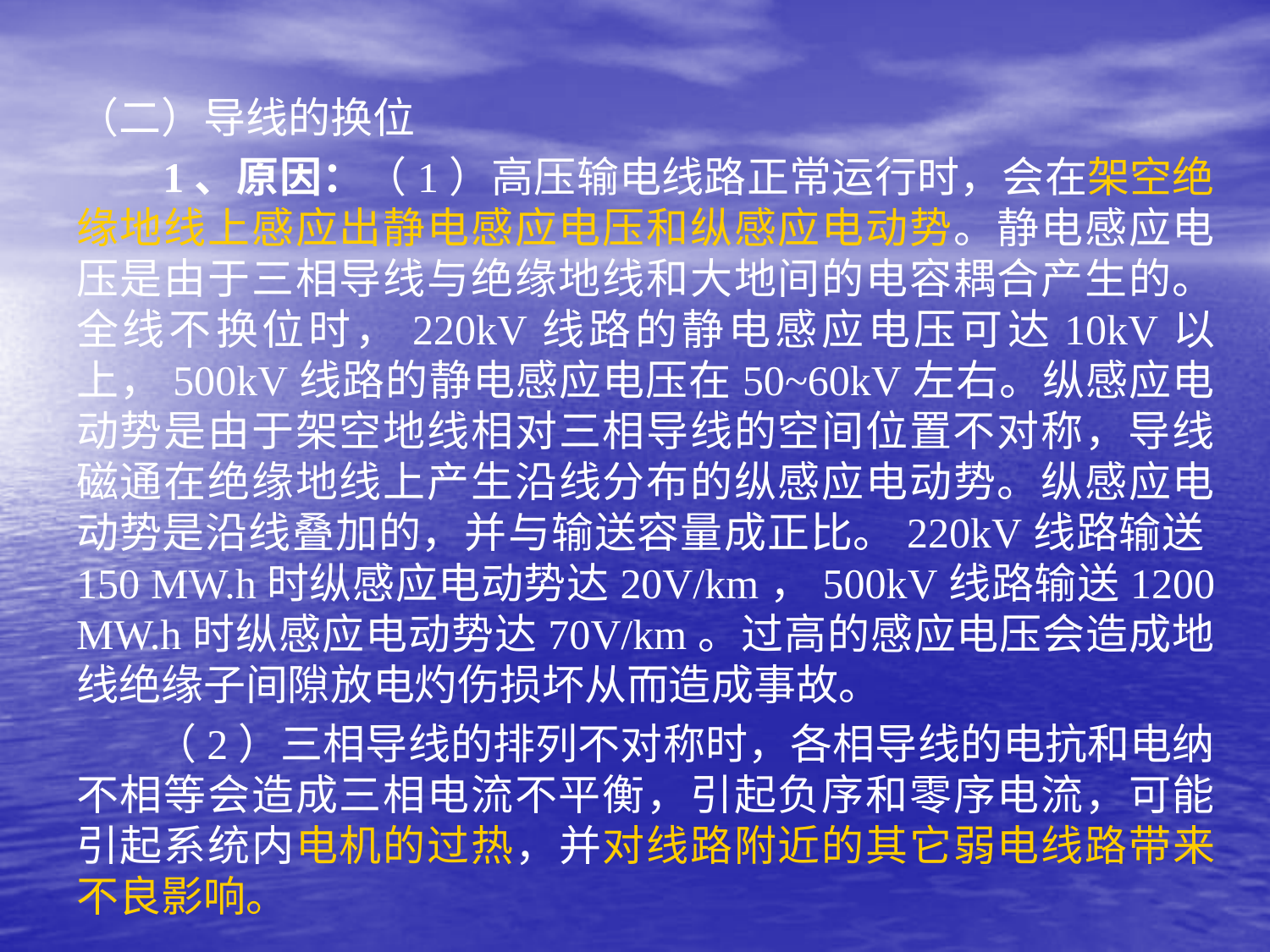

（二）导线的换位
        1、原因：（1）高压输电线路正常运行时，会在架空绝缘地线上感应出静电感应电压和纵感应电动势。静电感应电压是由于三相导线与绝缘地线和大地间的电容耦合产生的。全线不换位时，220kV线路的静电感应电压可达10kV以上，500kV线路的静电感应电压在50~60kV左右。纵感应电动势是由于架空地线相对三相导线的空间位置不对称，导线磁通在绝缘地线上产生沿线分布的纵感应电动势。纵感应电动势是沿线叠加的，并与输送容量成正比。220kV线路输送150 MW.h时纵感应电动势达20V/km，500kV线路输送1200 MW.h时纵感应电动势达70V/km。过高的感应电压会造成地线绝缘子间隙放电灼伤损坏从而造成事故。
       （2）三相导线的排列不对称时，各相导线的电抗和电纳不相等会造成三相电流不平衡，引起负序和零序电流，可能引起系统内电机的过热，并对线路附近的其它弱电线路带来不良影响。